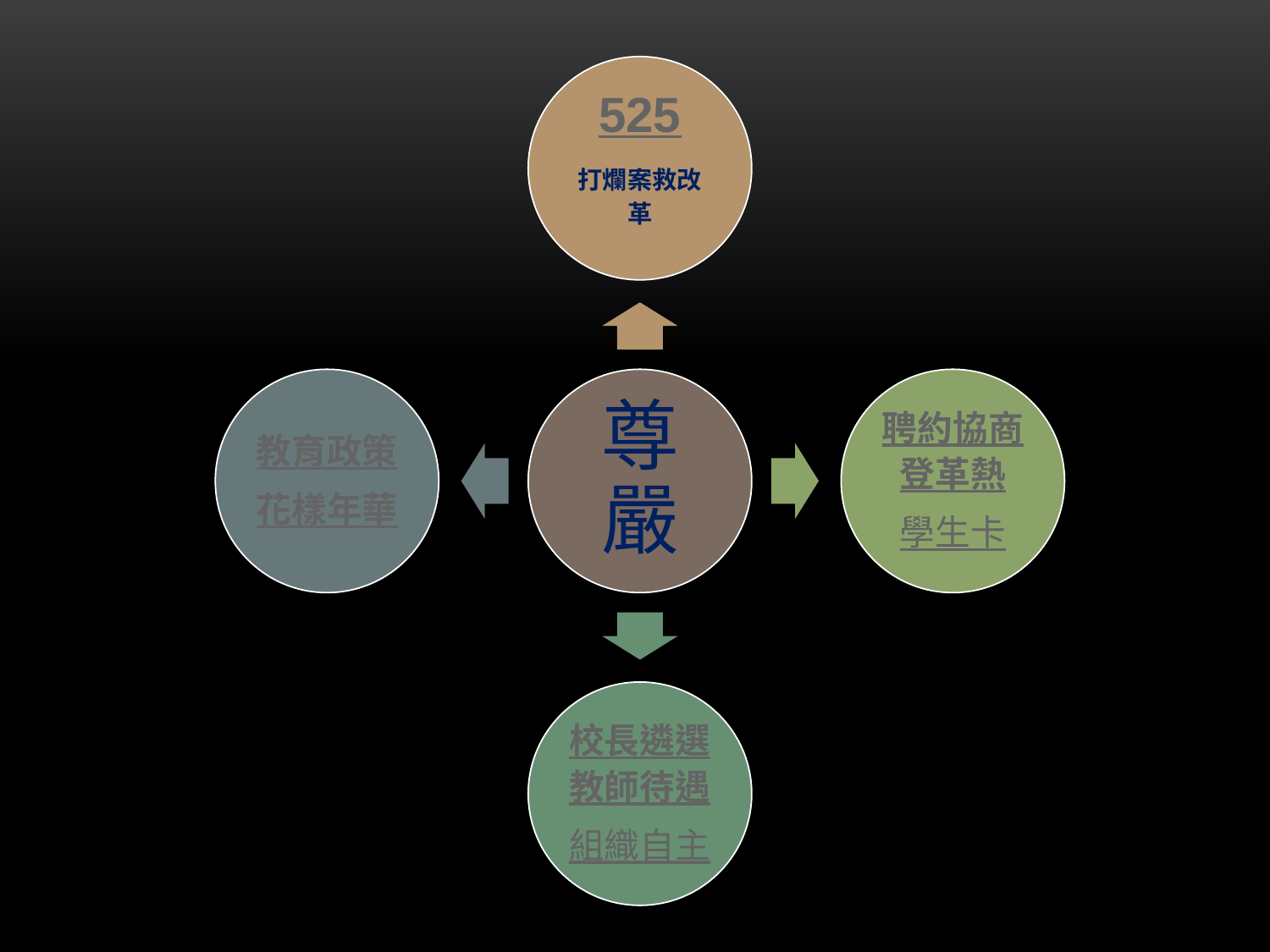

尊嚴

525
打爛案救改革

聘約協商登革熱
學生卡

校長遴選教師待遇
組織自主

教育政策
花樣年華